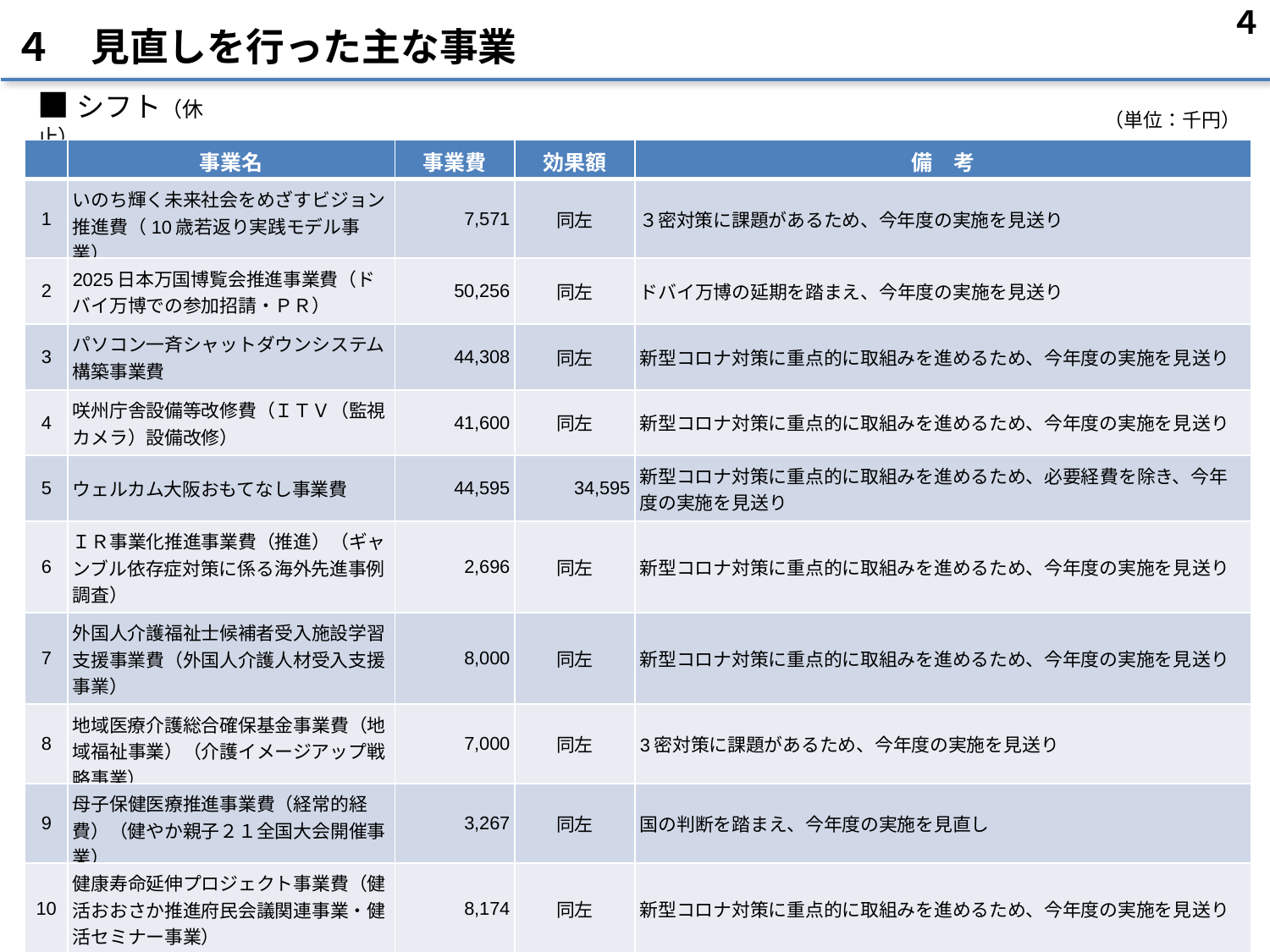

４
４　見直しを行った主な事業
■シフト（休止）
（単位：千円）
|  | 事業名 | 事業費 | 効果額 | 備　考 |
| --- | --- | --- | --- | --- |
| 1 | いのち輝く未来社会をめざすビジョン推進費（10歳若返り実践モデル事業） | 7,571 | 同左 | ３密対策に課題があるため、今年度の実施を見送り |
| 2 | 2025日本万国博覧会推進事業費（ドバイ万博での参加招請・ＰＲ） | 50,256 | 同左 | ドバイ万博の延期を踏まえ、今年度の実施を見送り |
| 3 | パソコン一斉シャットダウンシステム構築事業費 | 44,308 | 同左 | 新型コロナ対策に重点的に取組みを進めるため、今年度の実施を見送り |
| 4 | 咲州庁舎設備等改修費（ＩＴＶ（監視カメラ）設備改修） | 41,600 | 同左 | 新型コロナ対策に重点的に取組みを進めるため、今年度の実施を見送り |
| 5 | ウェルカム大阪おもてなし事業費 | 44,595 | 34,595 | 新型コロナ対策に重点的に取組みを進めるため、必要経費を除き、今年度の実施を見送り |
| 6 | ＩＲ事業化推進事業費（推進）（ギャンブル依存症対策に係る海外先進事例調査） | 2,696 | 同左 | 新型コロナ対策に重点的に取組みを進めるため、今年度の実施を見送り |
| 7 | 外国人介護福祉士候補者受入施設学習支援事業費（外国人介護人材受入支援事業） | 8,000 | 同左 | 新型コロナ対策に重点的に取組みを進めるため、今年度の実施を見送り |
| 8 | 地域医療介護総合確保基金事業費（地域福祉事業）（介護イメージアップ戦略事業） | 7,000 | 同左 | 3密対策に課題があるため、今年度の実施を見送り |
| 9 | 母子保健医療推進事業費（経常的経費）（健やか親子２１全国大会開催事業） | 3,267 | 同左 | 国の判断を踏まえ、今年度の実施を見直し |
| 10 | 健康寿命延伸プロジェクト事業費（健活おおさか推進府民会議関連事業・健活セミナー事業） | 8,174 | 同左 | 新型コロナ対策に重点的に取組みを進めるため、今年度の実施を見送り |